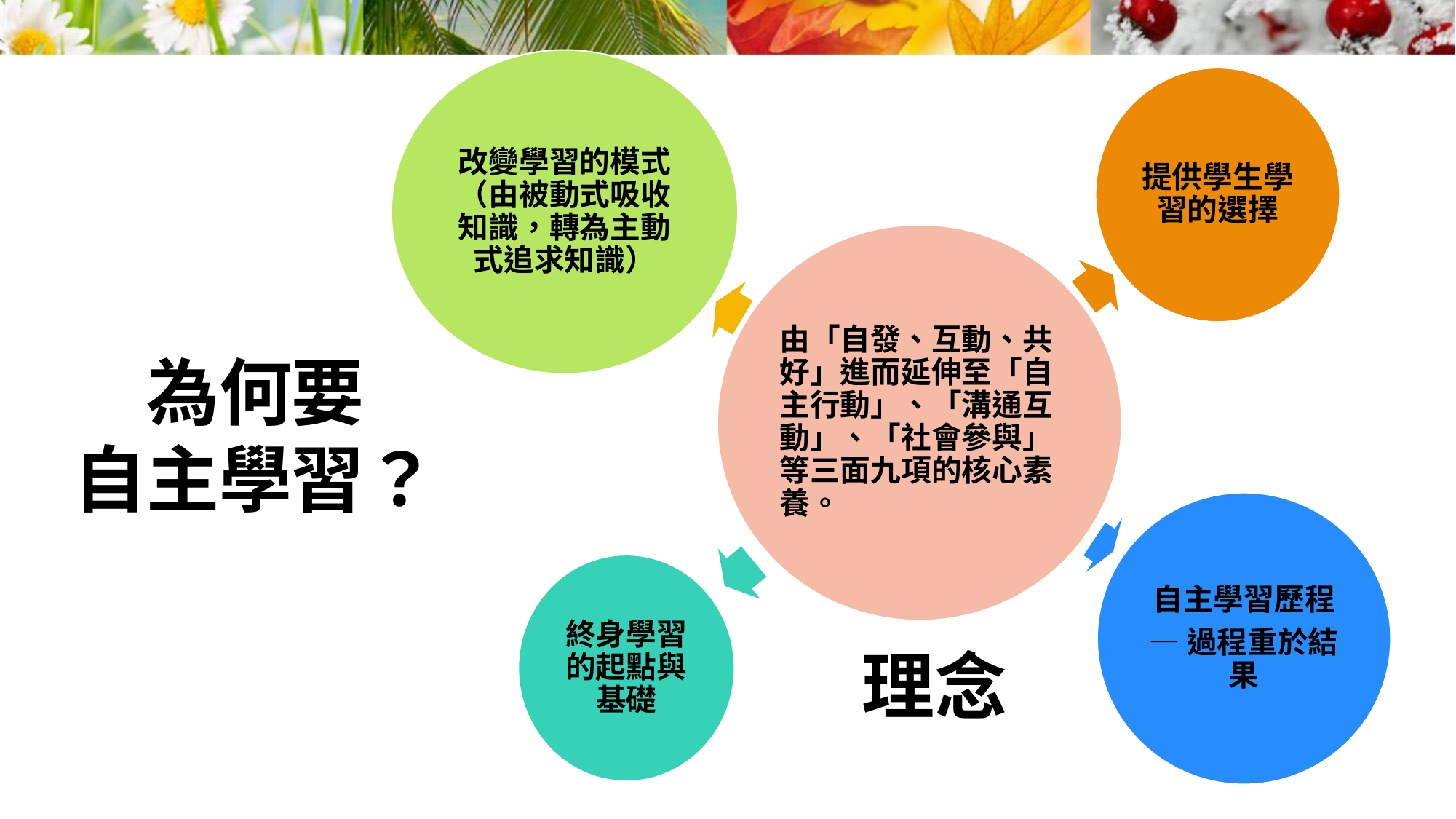

由「自發、互動、共好」進而延伸至「自主行動」、「溝通互動」、「社會參與」等三面九項的核心素養。

提供學生學習的選擇

自主學習歷程
—過程重於結果

終身學習的起點與基礎

改變學習的模式（由被動式吸收知識，轉為主動式追求知識）
為何要
自主學習？
理念